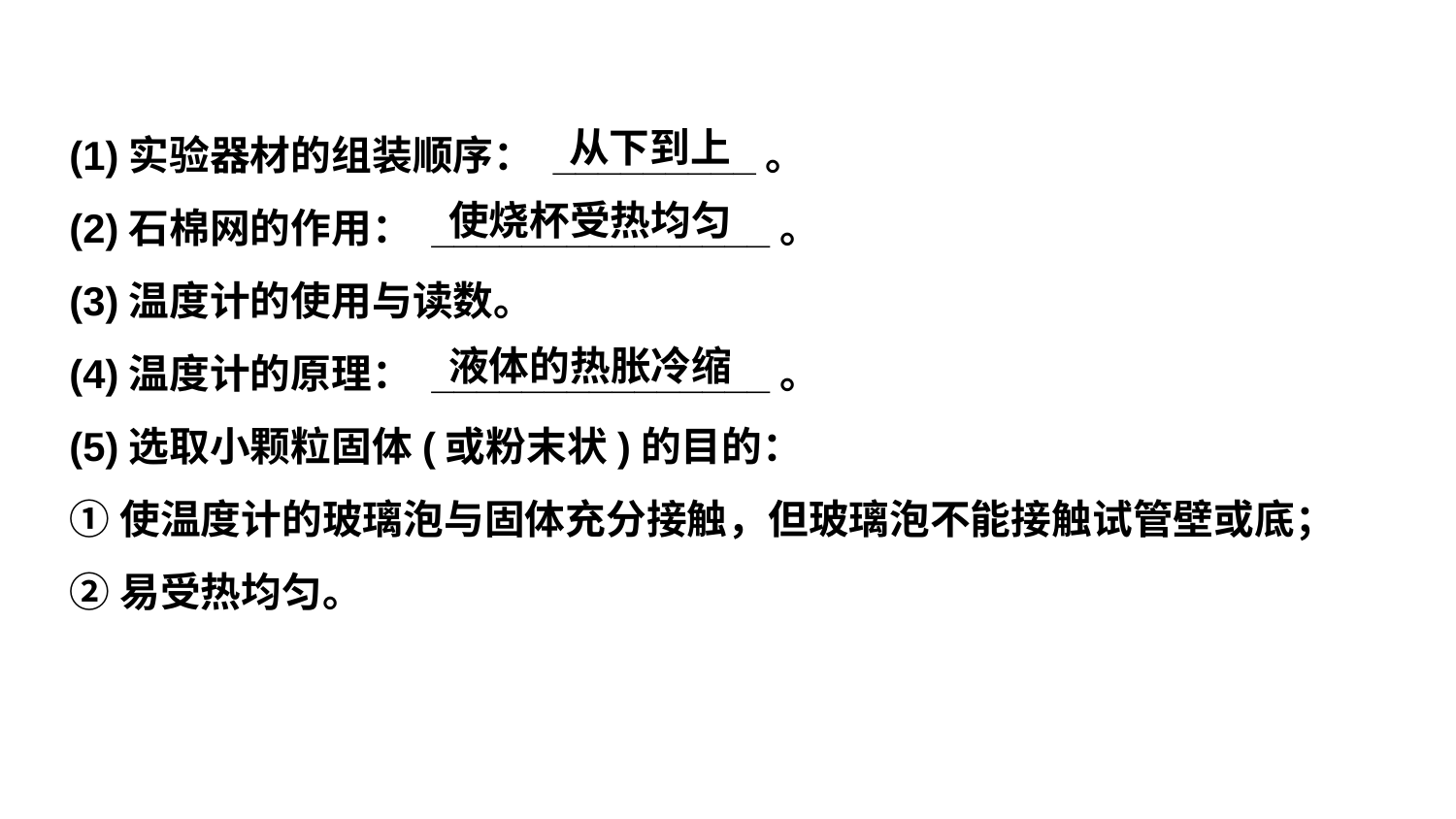

从下到上
(1)实验器材的组装顺序： _________。
(2)石棉网的作用： _______________。
(3)温度计的使用与读数。
(4)温度计的原理： _______________。
(5)选取小颗粒固体(或粉末状)的目的：
①使温度计的玻璃泡与固体充分接触，但玻璃泡不能接触试管壁或底；
②易受热均匀。
使烧杯受热均匀
液体的热胀冷缩